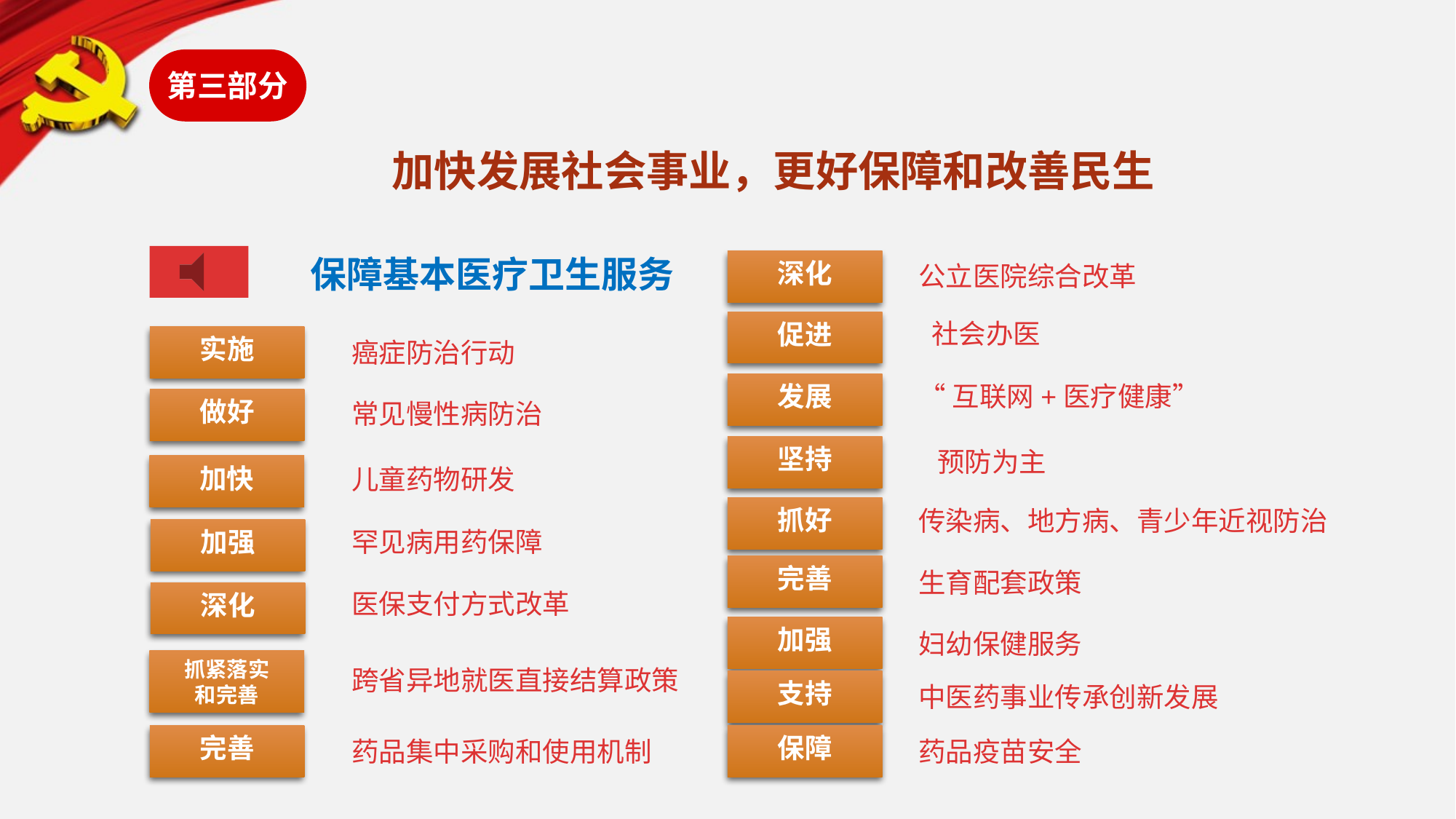

第三部分
加快发展社会事业，更好保障和改善民生
              保障基本医疗卫生服务

深化
公立医院综合改革
促进
 社会办医
实施
癌症防治行动
“互联网+医疗健康”
发展
做好
常见慢性病防治
坚持
  预防为主
加快
儿童药物研发
抓好
传染病、地方病、青少年近视防治
加强
罕见病用药保障
完善
生育配套政策
医保支付方式改革
深化
加强
妇幼保健服务
抓紧落实
和完善
跨省异地就医直接结算政策
支持
中医药事业传承创新发展
完善
保障
药品集中采购和使用机制
药品疫苗安全